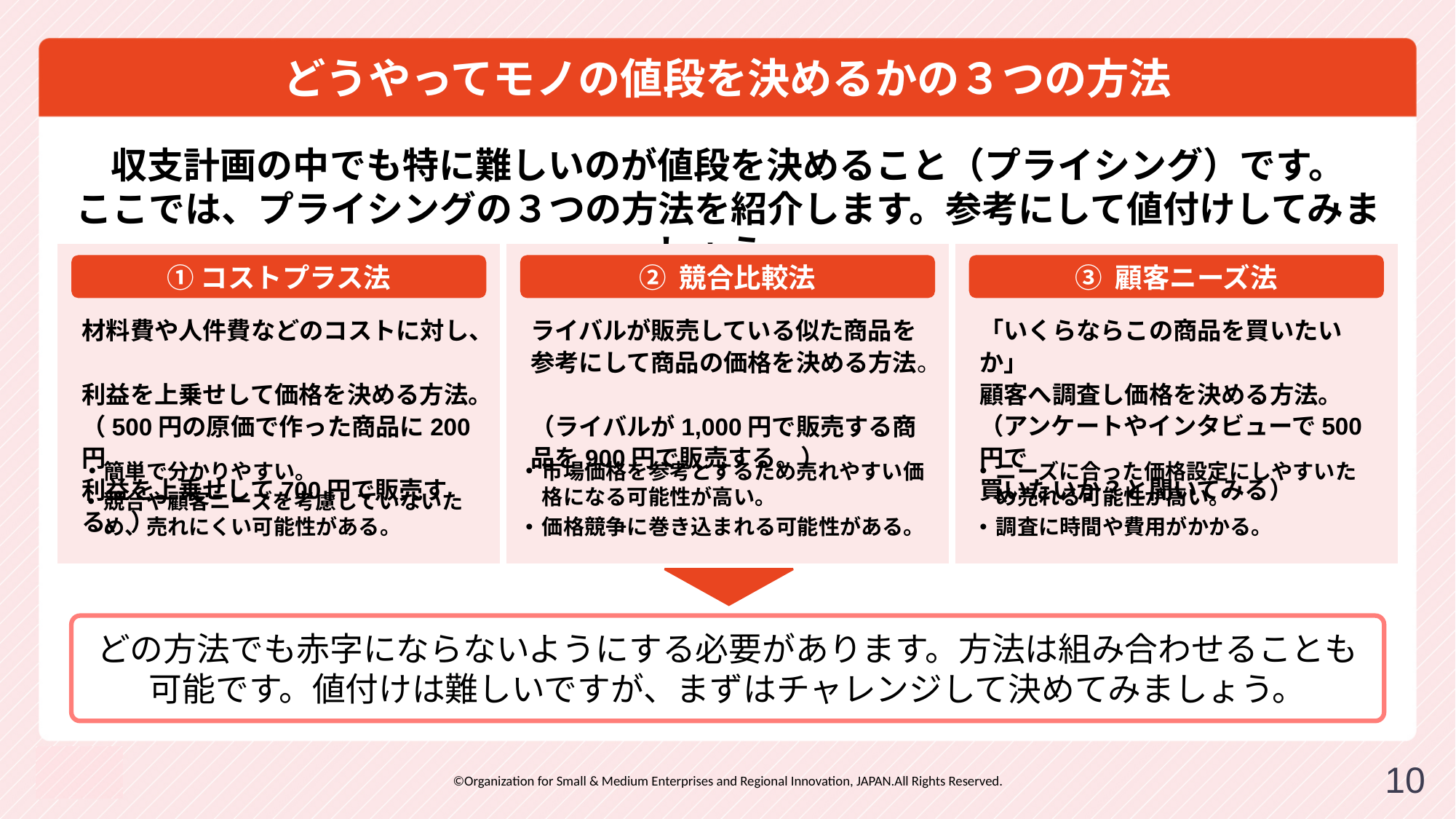

# どうやってモノの値段を決めるかの３つの方法
収支計画の中でも特に難しいのが値段を決めること（プライシング）です。
ここでは、プライシングの３つの方法を紹介します。参考にして値付けしてみましょう。

①コストプラス法
② 競合比較法
③ 顧客ニーズ法
材料費や人件費などのコストに対し、
利益を上乗せして価格を決める方法。
（500円の原価で作った商品に200円
利益を上乗せして700円で販売する。）
ライバルが販売している似た商品を
参考にして商品の価格を決める方法。
（ライバルが1,000円で販売する商品を900円で販売する。）
「いくらならこの商品を買いたいか」
顧客へ調査し価格を決める方法。
（アンケートやインタビューで500円で
買いたいか？と聞いてみる）
簡単で分かりやすい。
競合や顧客ニーズを考慮していないため、売れにくい可能性がある。
市場価格を参考とするため売れやすい価格になる可能性が高い。
価格競争に巻き込まれる可能性がある。
ニーズに合った価格設定にしやすいため売れる可能性が高い。
調査に時間や費用がかかる。

どの方法でも赤字にならないようにする必要があります。方法は組み合わせることも
可能です。値付けは難しいですが、まずはチャレンジして決めてみましょう。